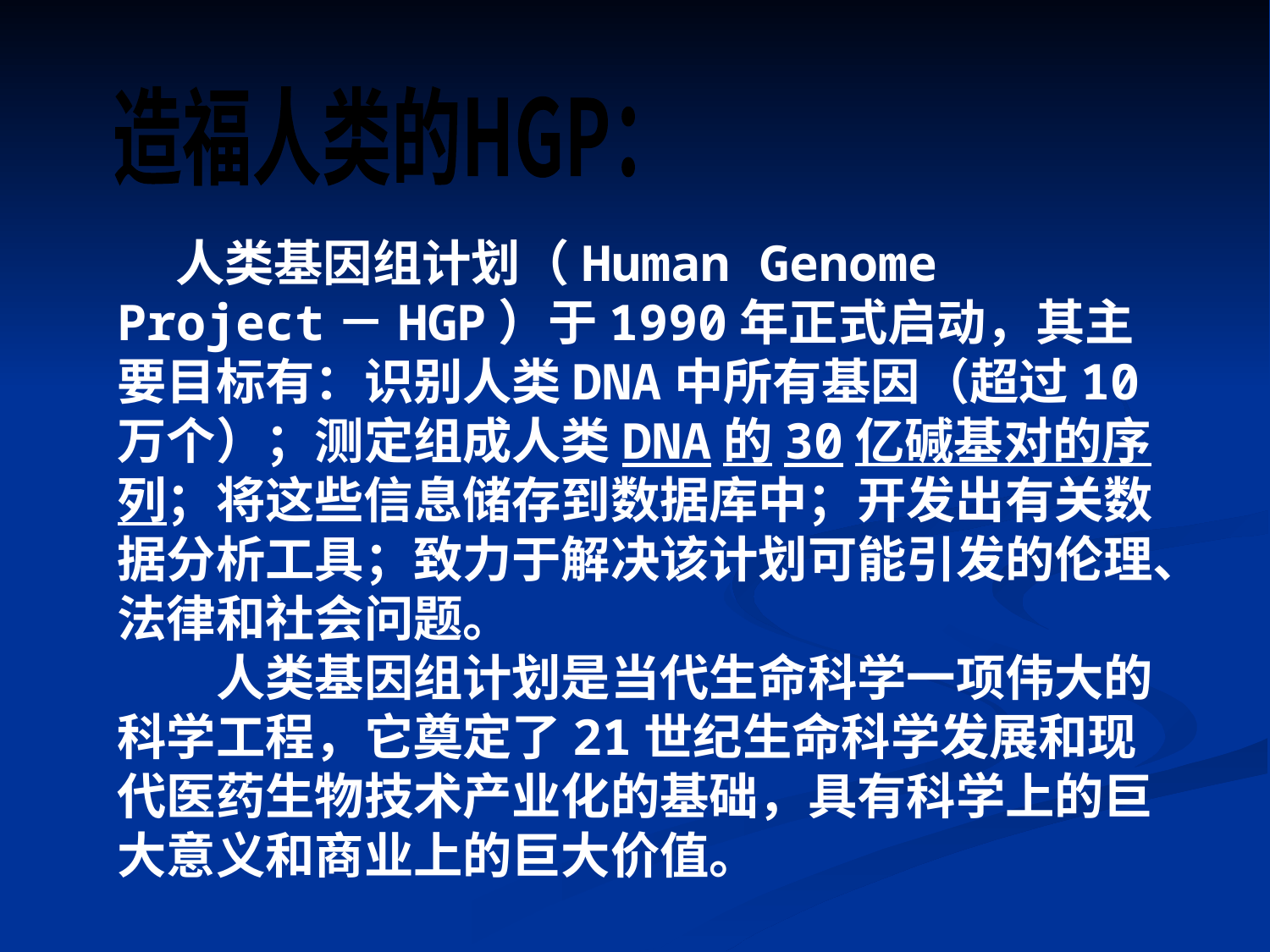

造福人类的HGP：
     人类基因组计划（Human Genome Project－HGP）于1990年正式启动，其主要目标有：识别人类DNA中所有基因（超过10万个）；测定组成人类DNA的30亿碱基对的序列；将这些信息储存到数据库中；开发出有关数据分析工具；致力于解决该计划可能引发的伦理、法律和社会问题。
　　人类基因组计划是当代生命科学一项伟大的科学工程，它奠定了21世纪生命科学发展和现代医药生物技术产业化的基础，具有科学上的巨大意义和商业上的巨大价值。